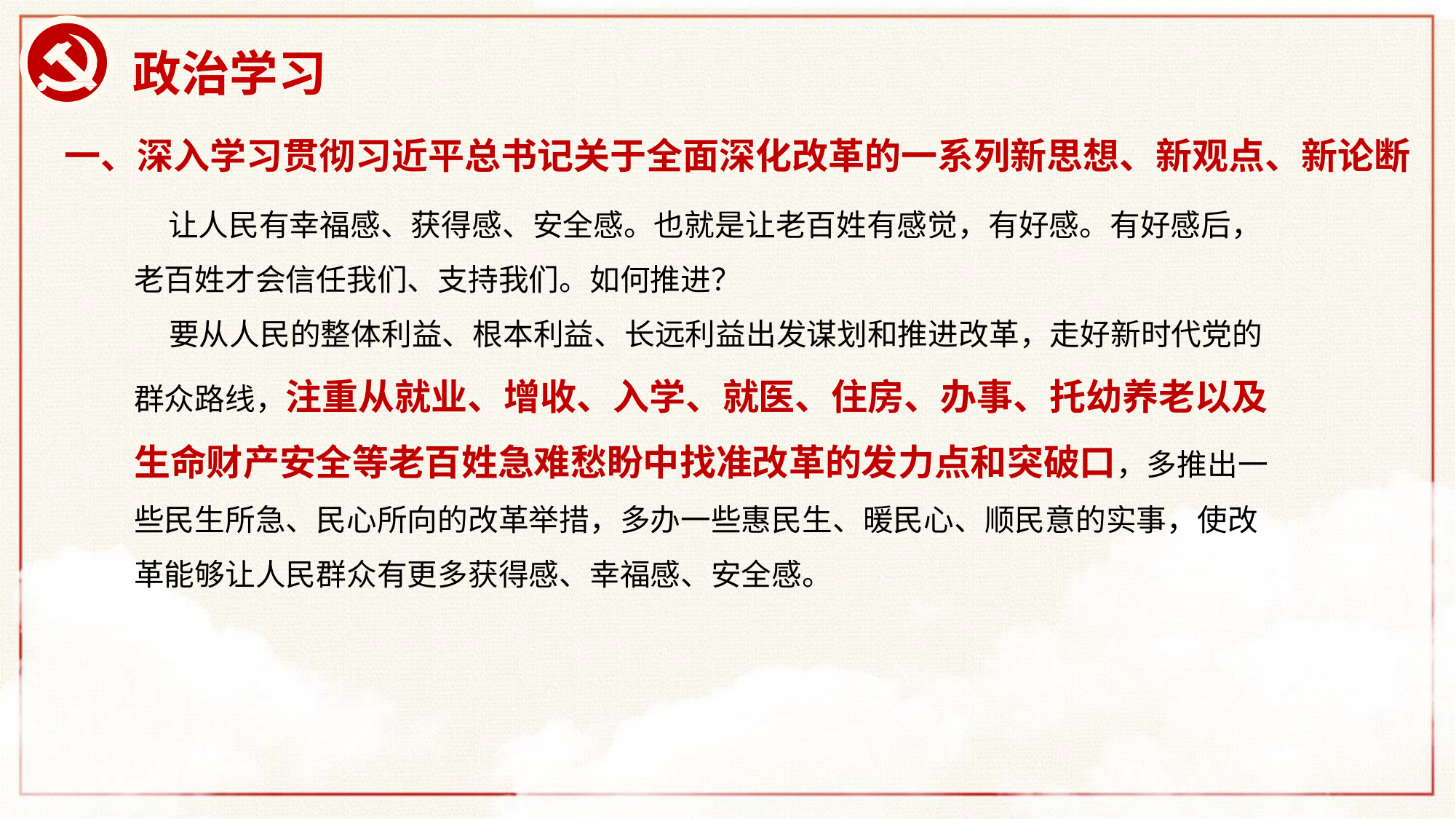

# 政治学习
一、深入学习贯彻习近平总书记关于全面深化改革的一系列新思想、新观点、新论断
    让人民有幸福感、获得感、安全感。也就是让老百姓有感觉，有好感。有好感后，老百姓才会信任我们、支持我们。如何推进？
    要从人民的整体利益、根本利益、长远利益出发谋划和推进改革，走好新时代党的群众路线，注重从就业、增收、入学、就医、住房、办事、托幼养老以及生命财产安全等老百姓急难愁盼中找准改革的发力点和突破口，多推出一些民生所急、民心所向的改革举措，多办一些惠民生、暖民心、顺民意的实事，使改革能够让人民群众有更多获得感、幸福感、安全感。